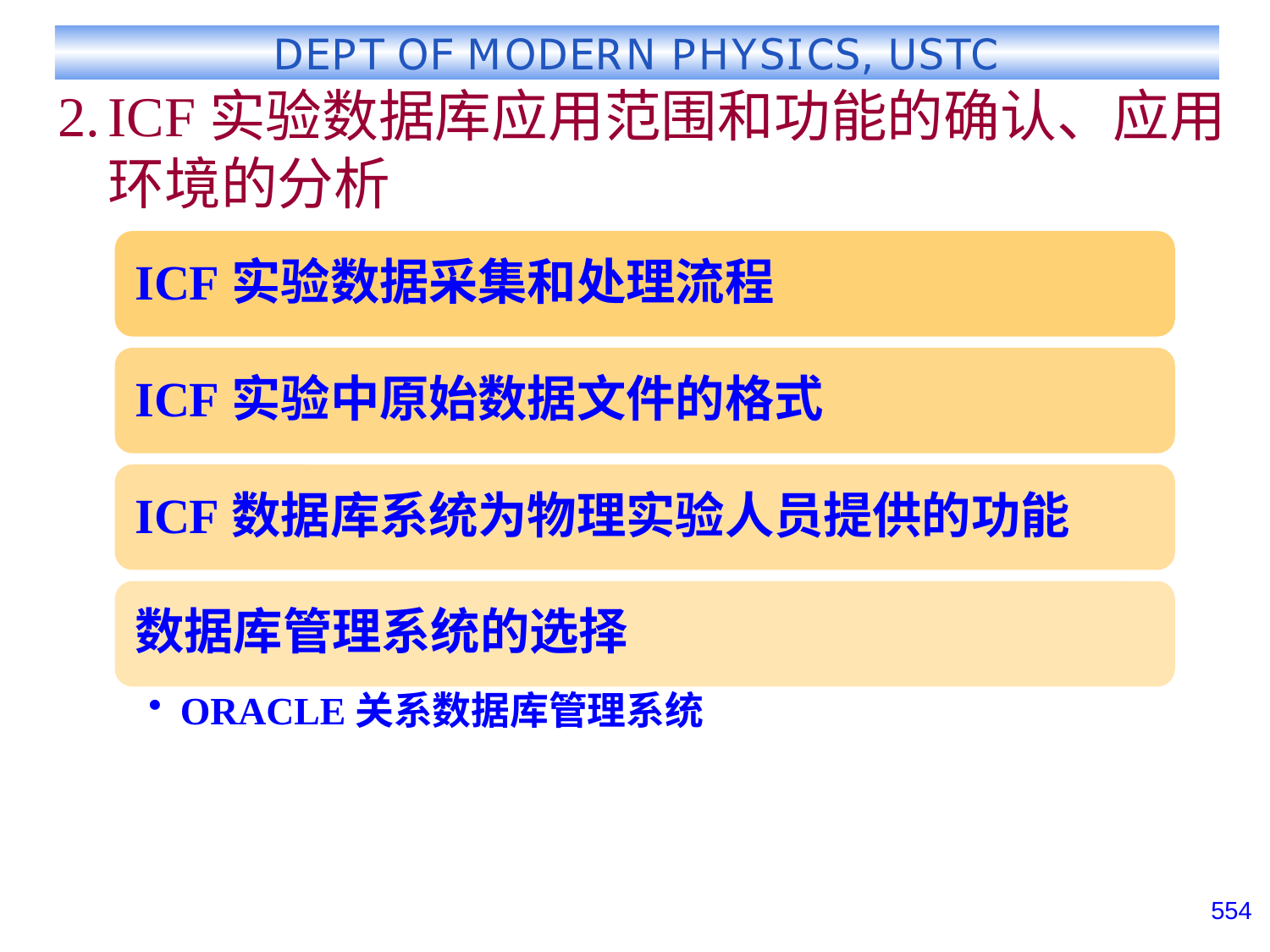

# ICF实验数据库应用范围和功能的确认、应用环境的分析
ICF实验数据采集和处理流程
ICF实验中原始数据文件的格式
ICF数据库系统为物理实验人员提供的功能
数据库管理系统的选择
ORACLE关系数据库管理系统